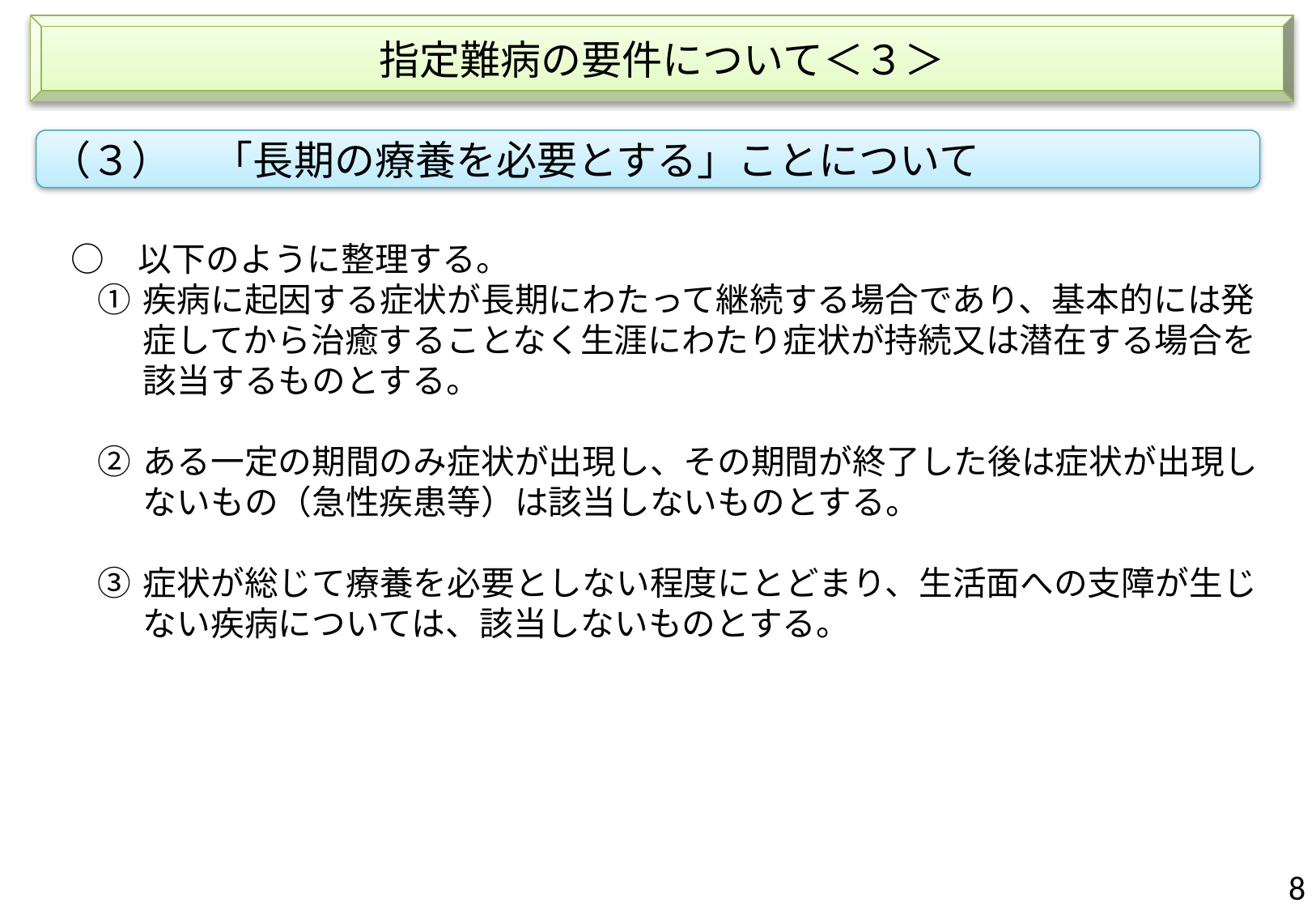

指定難病の要件について＜３＞
（３）　「長期の療養を必要とする」ことについて

　○　以下のように整理する。
疾病に起因する症状が長期にわたって継続する場合であり、基本的には発症してから治癒することなく生涯にわたり症状が持続又は潜在する場合を該当するものとする。

ある一定の期間のみ症状が出現し、その期間が終了した後は症状が出現しないもの（急性疾患等）は該当しないものとする。

症状が総じて療養を必要としない程度にとどまり、生活面への支障が生じない疾病については、該当しないものとする。
8